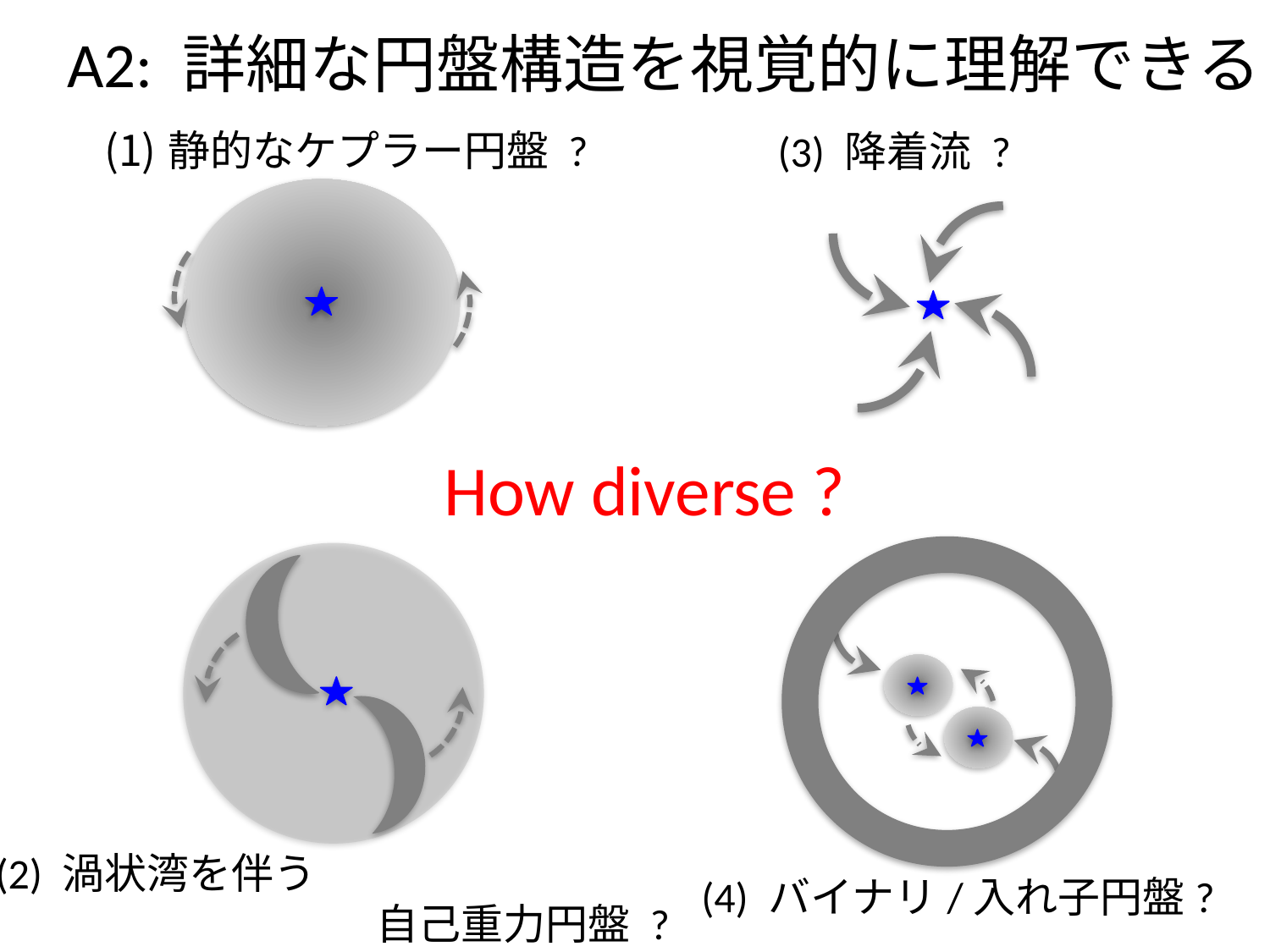

# A2: 詳細な円盤構造を視覚的に理解できる
静的なケプラー円盤 ?

(3) 降着流 ?

How diverse ?

(2) 渦状湾を伴う
			自己重力円盤 ?
(4) バイナリ/入れ子円盤?